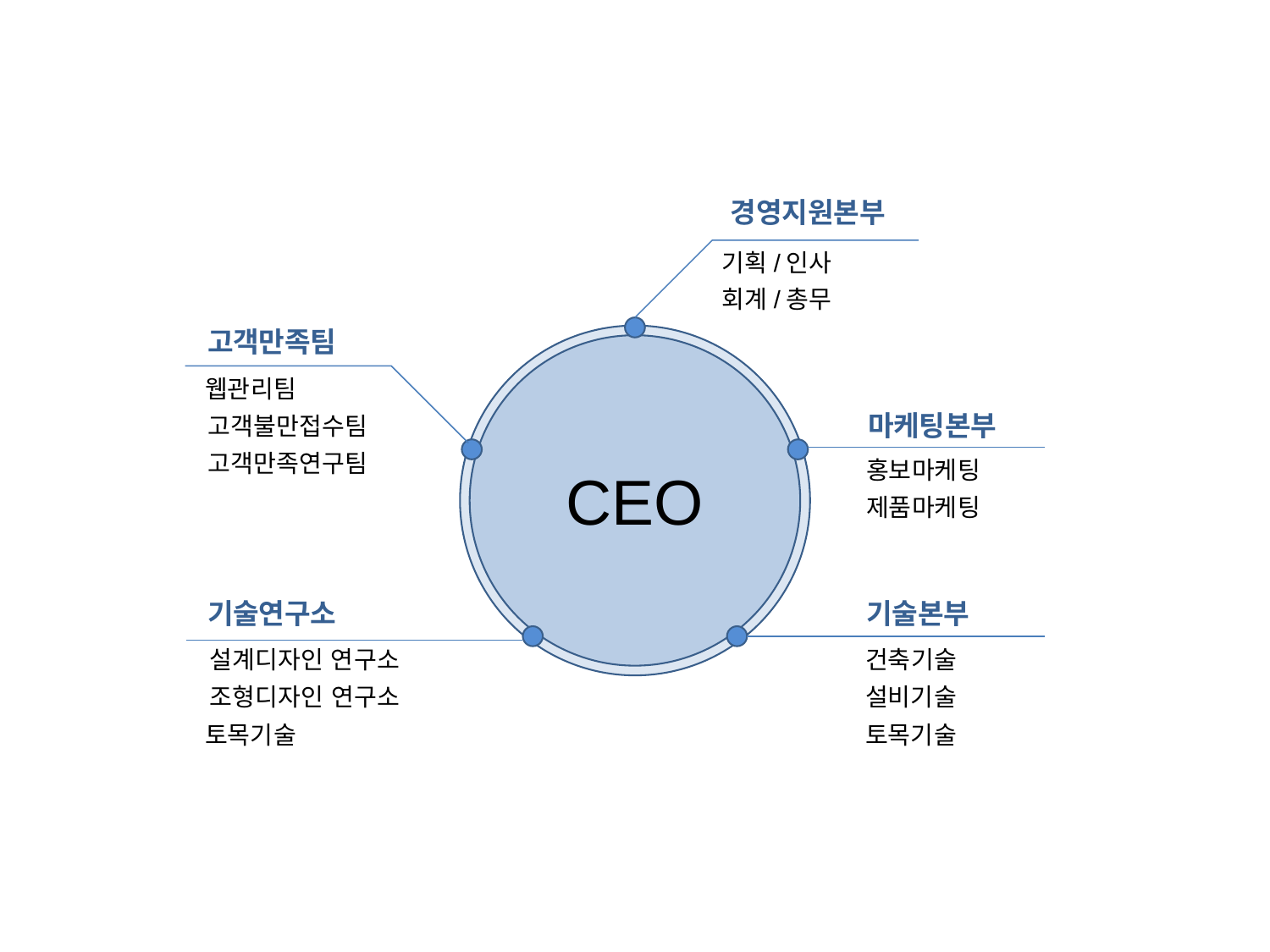

경영지원본부

기획/인사
회계/총무

고객만족팀

웹관리팀
마케팅본부
고객불만접수팀

고객만족연구팀
홍보마케팅
CEO
제품마케팅
기술연구소
기술본부

설계디자인 연구소
건축기술

조형디자인 연구소
설비기술
토목기술
토목기술